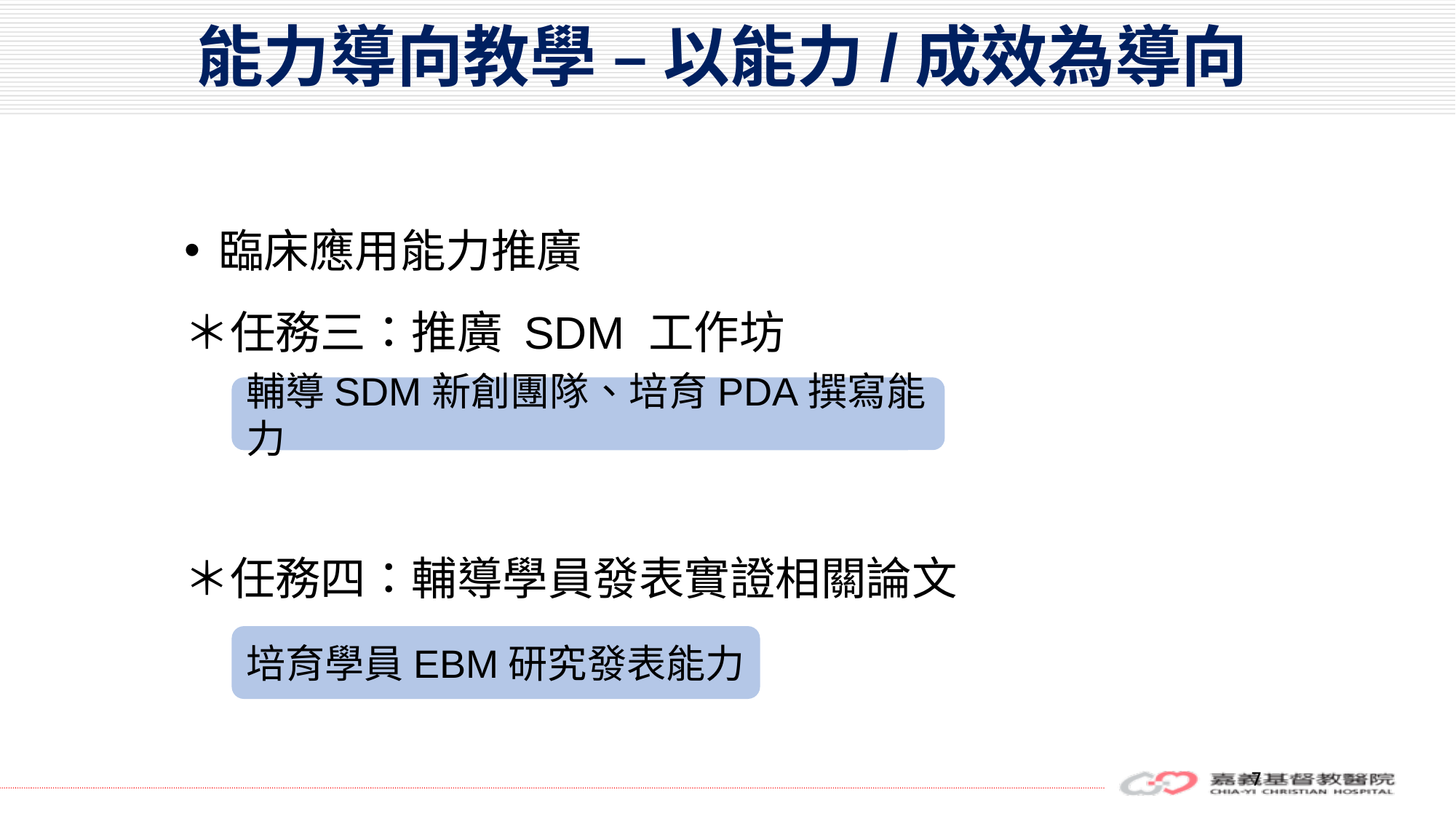

# 能力導向教學 – 以能力/成效為導向
臨床應用能力推廣
＊任務三：推廣 SDM 工作坊

＊任務四：輔導學員發表實證相關論文
輔導SDM新創團隊、培育PDA撰寫能力
培育學員EBM研究發表能力
7